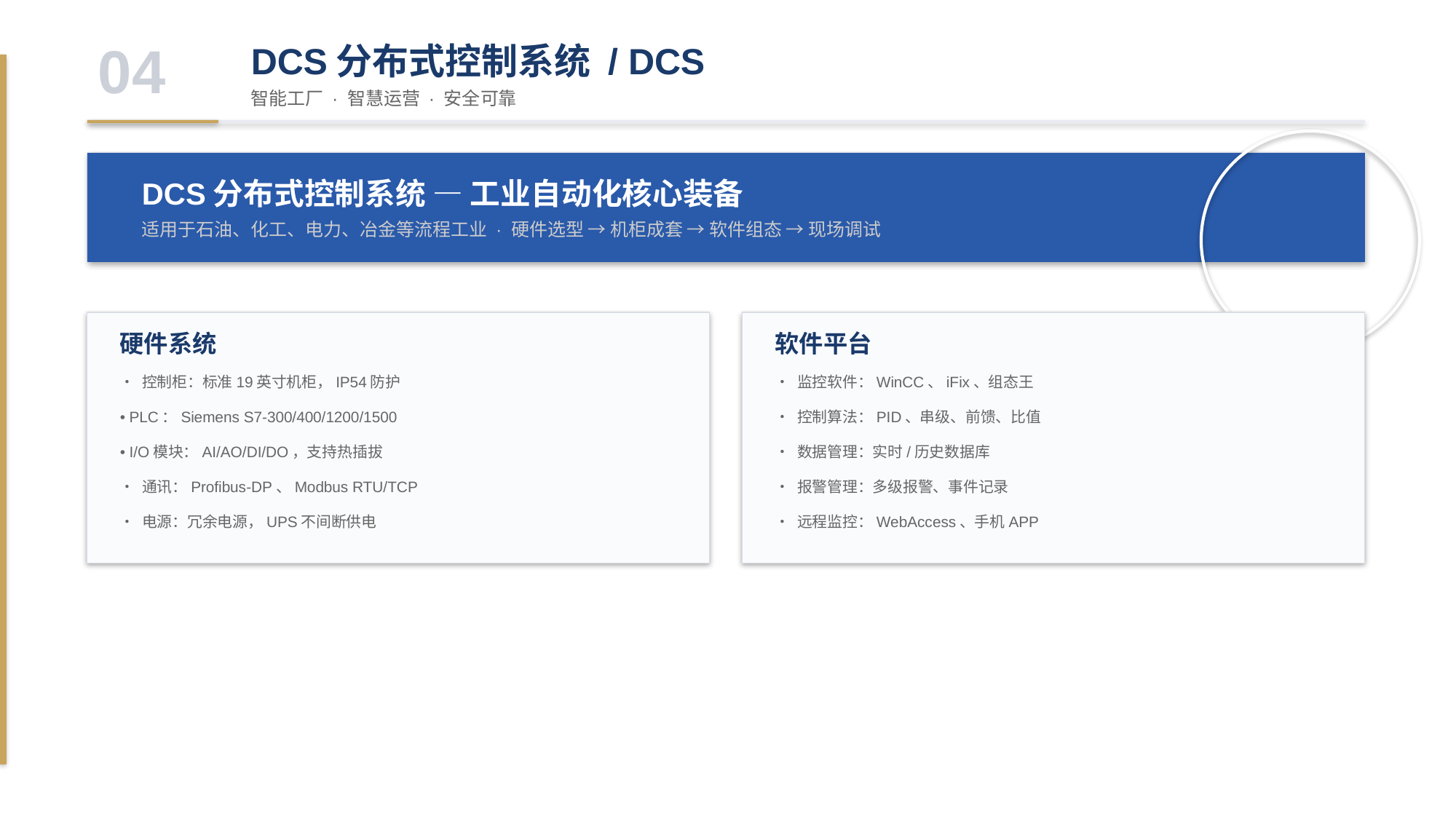

04
DCS分布式控制系统 / DCS

智能工厂 · 智慧运营 · 安全可靠

DCS分布式控制系统 — 工业自动化核心装备
适用于石油、化工、电力、冶金等流程工业 · 硬件选型 → 机柜成套 → 软件组态 → 现场调试

硬件系统
软件平台
• 控制柜：标准19英寸机柜，IP54防护
• 监控软件：WinCC、iFix、组态王
• PLC：Siemens S7-300/400/1200/1500
• 控制算法：PID、串级、前馈、比值
• I/O模块：AI/AO/DI/DO，支持热插拔
• 数据管理：实时/历史数据库
• 通讯：Profibus-DP、Modbus RTU/TCP
• 报警管理：多级报警、事件记录
• 电源：冗余电源，UPS不间断供电
• 远程监控：WebAccess、手机APP